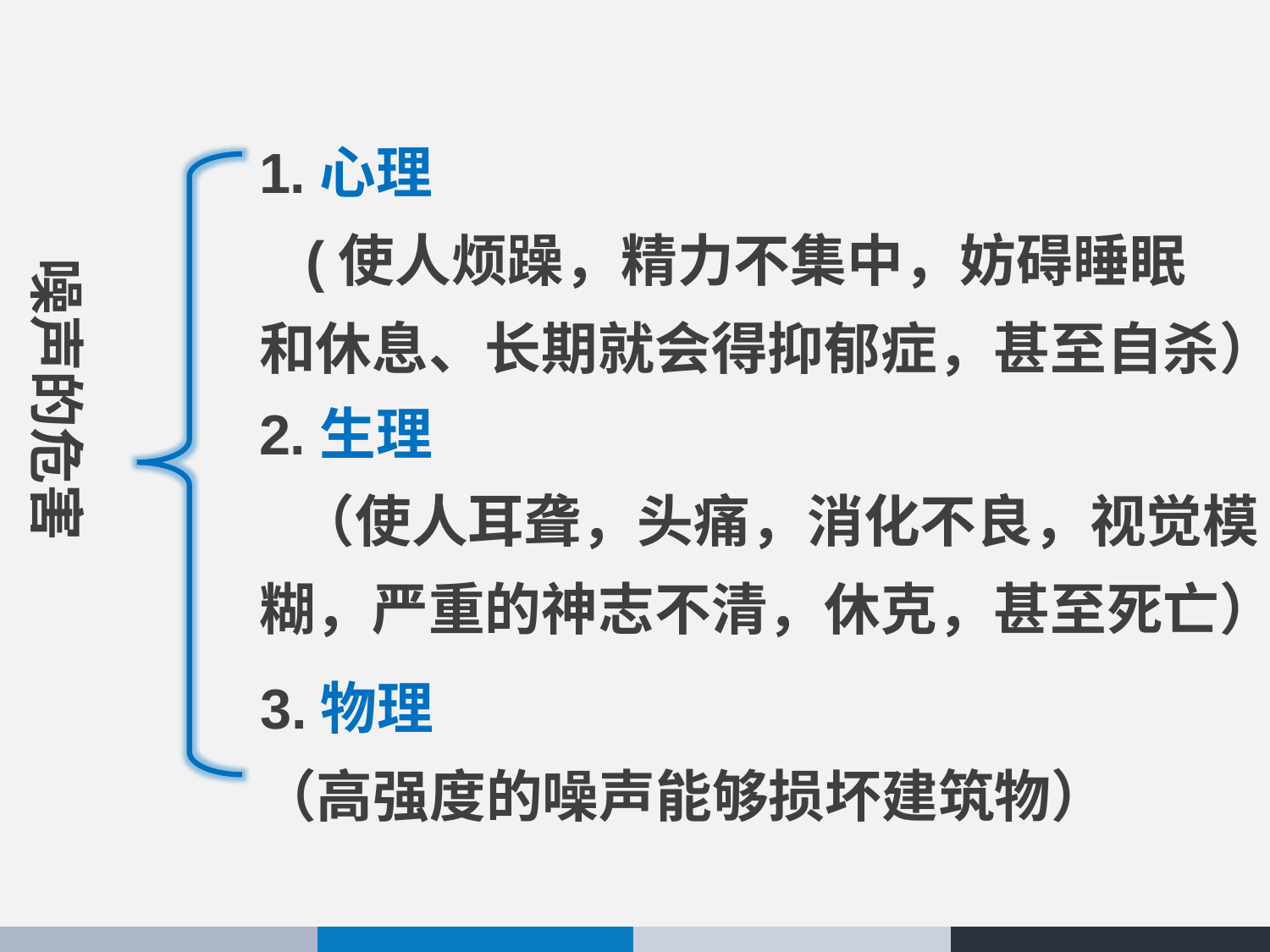

1.心理
   (使人烦躁，精力不集中，妨碍睡眠
和休息、长期就会得抑郁症，甚至自杀）

噪声的危害
2.生理
  （使人耳聋，头痛，消化不良，视觉模
糊，严重的神志不清，休克，甚至死亡）
3.物理
（高强度的噪声能够损坏建筑物）